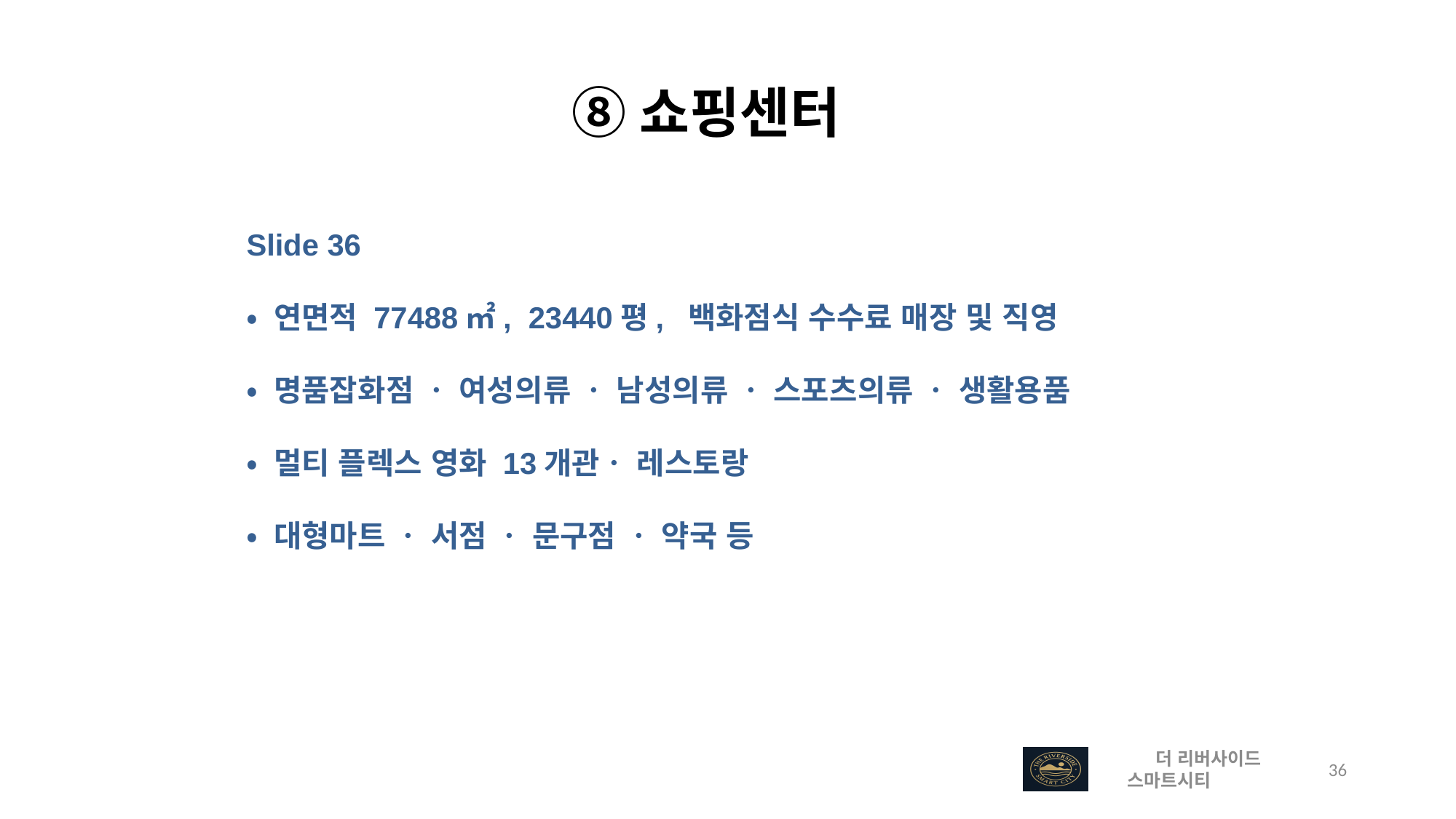

⑧쇼핑센터
Slide 36
• 연면적 77488㎡,  23440평,  백화점식 수수료 매장 및 직영
• 명품잡화점 ㆍ 여성의류 ㆍ 남성의류 ㆍ 스포츠의류 ㆍ 생활용품
• 멀티 플렉스 영화 13개관ㆍ 레스토랑
• 대형마트 ㆍ 서점 ㆍ 문구점 ㆍ 약국 등
             더 리버사이드 스마트시티
  36